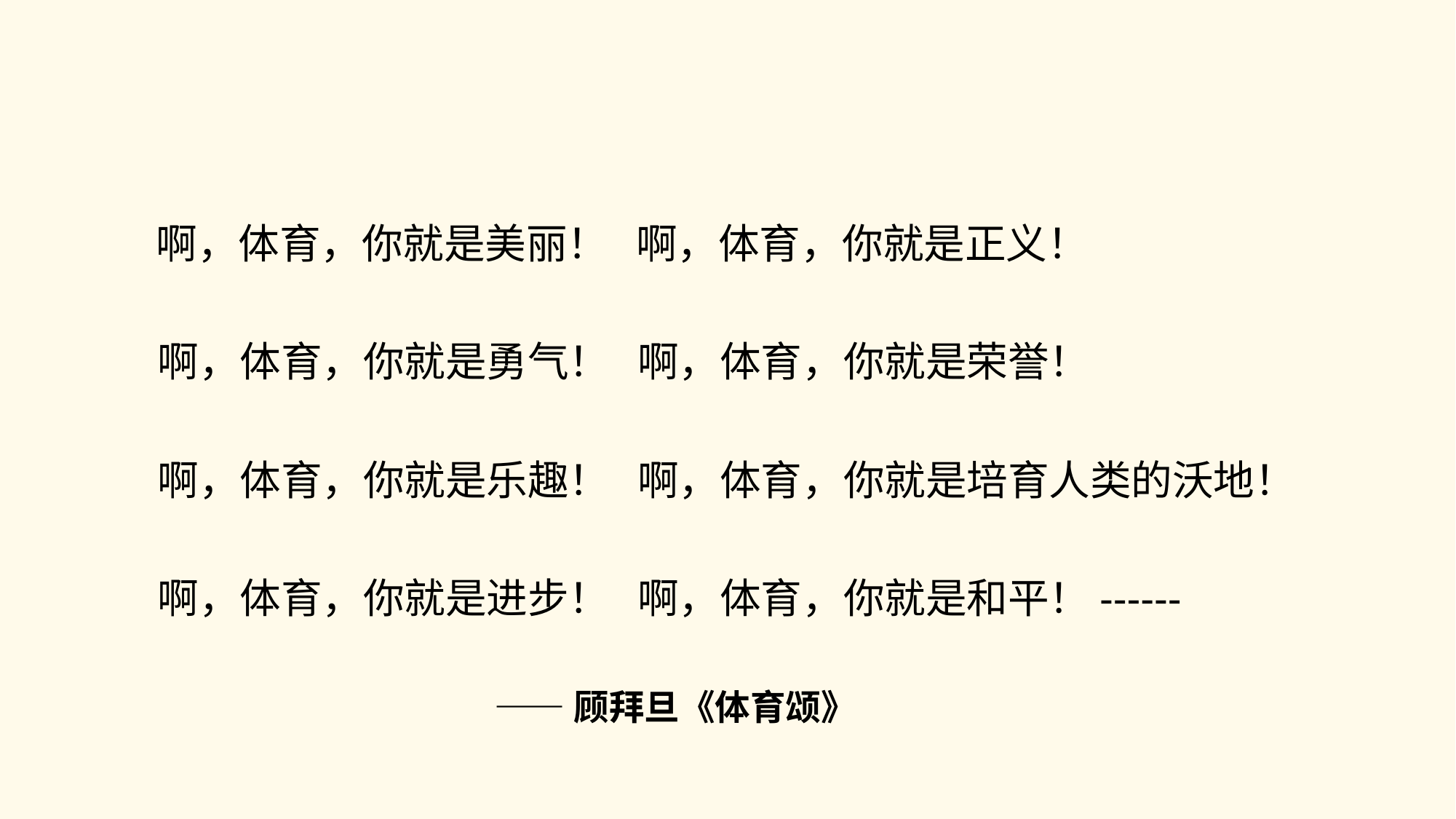

#
    啊，体育，你就是美丽！   啊，体育，你就是正义！

    啊，体育，你就是勇气！   啊，体育，你就是荣誉！

    啊，体育，你就是乐趣！   啊，体育，你就是培育人类的沃地！

    啊，体育，你就是进步！   啊，体育，你就是和平！------

                                                ——顾拜旦《体育颂》